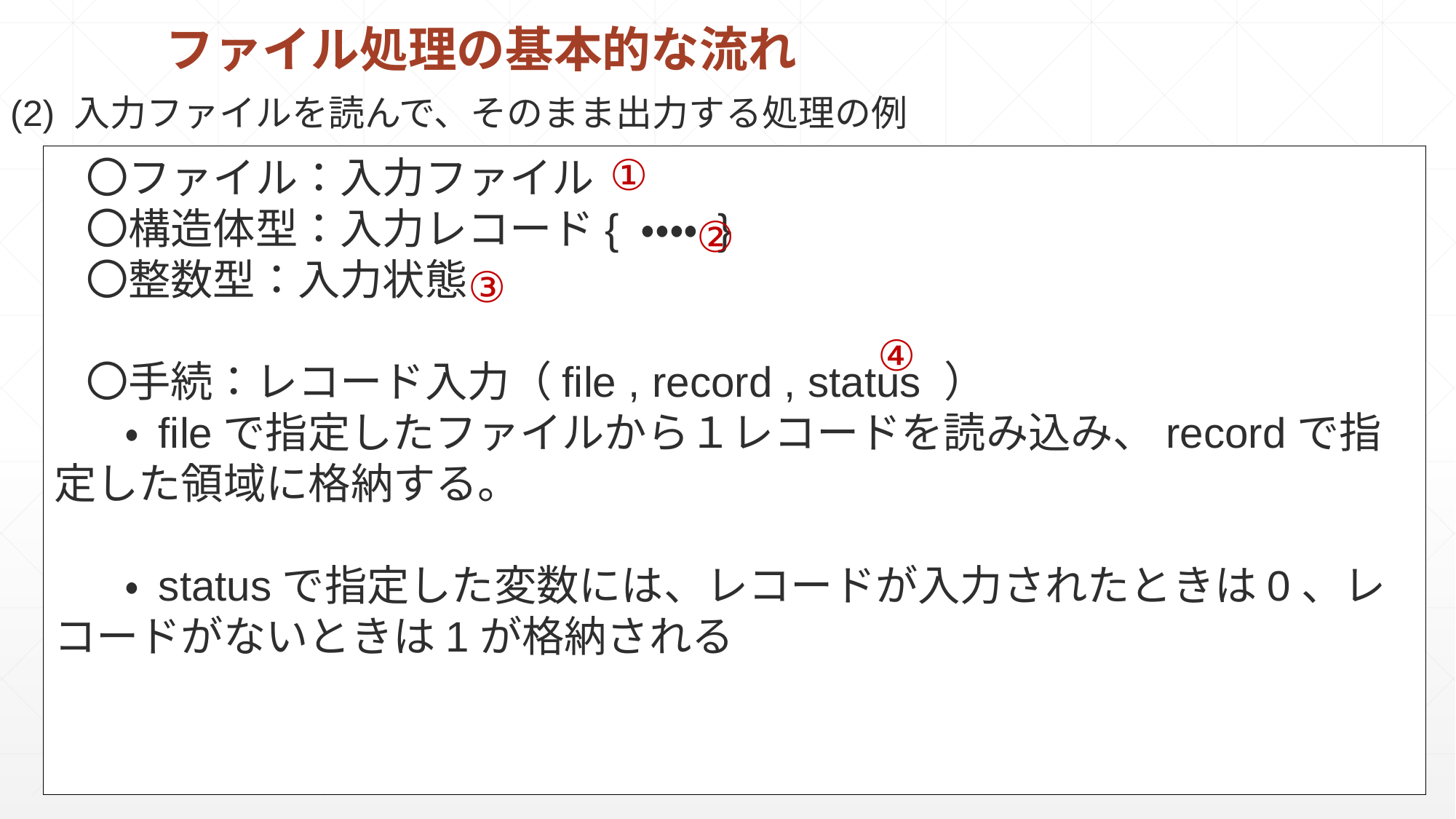

# ファイル処理の基本的な流れ
(2) 入力ファイルを読んで、そのまま出力する処理の例

①
〇ファイル：入力ファイル
〇構造体型：入力レコード{ ・・・・ }
〇整数型：入力状態

〇手続：レコード入力（file , record , status ）
   ・ fileで指定したファイルから１レコードを読み込み、recordで指定した領域に格納する。

   ・ statusで指定した変数には、レコードが入力されたときは0、レコードがないときは1が格納される
②

③
④